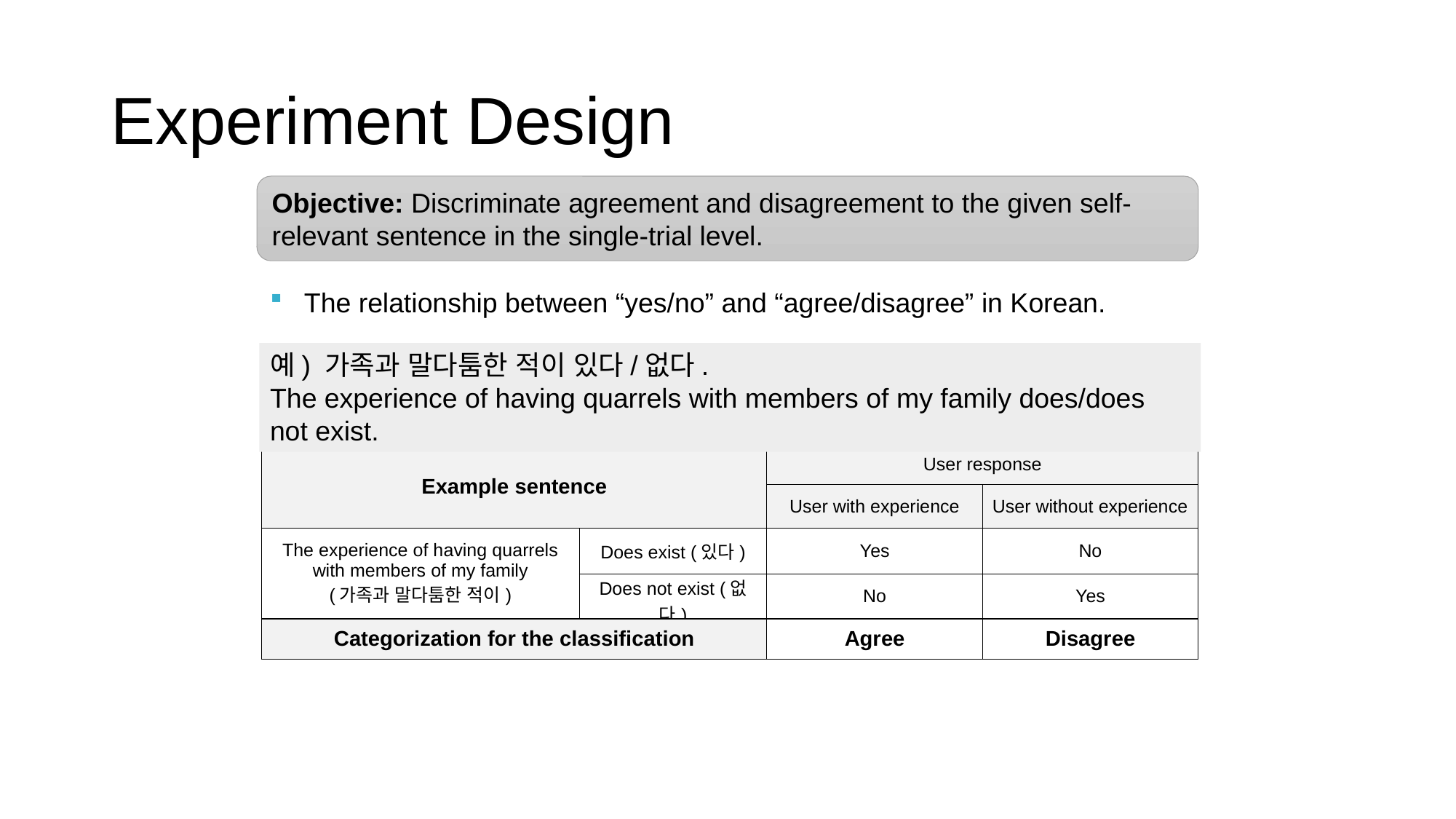

Computational NeuroSystems Lab. KAIST
# Experiment Design
Objective: Discriminate agreement and disagreement to the given self-relevant sentence in the single-trial level.
The relationship between “yes/no” and “agree/disagree” in Korean.
예) 가족과 말다툼한 적이 있다/없다.
The experience of having quarrels with members of my family does/does not exist.
| Example sentence |  | User response |  |
| --- | --- | --- | --- |
|  |  | User with experience | User without experience |
| The experience of having quarrels with members of my family (가족과 말다툼한 적이) | Does exist (있다) | Yes | No |
|  | Does not exist (없다) | No | Yes |
| Categorization for the classification |  | Agree | Disagree |
2015-06-22
22